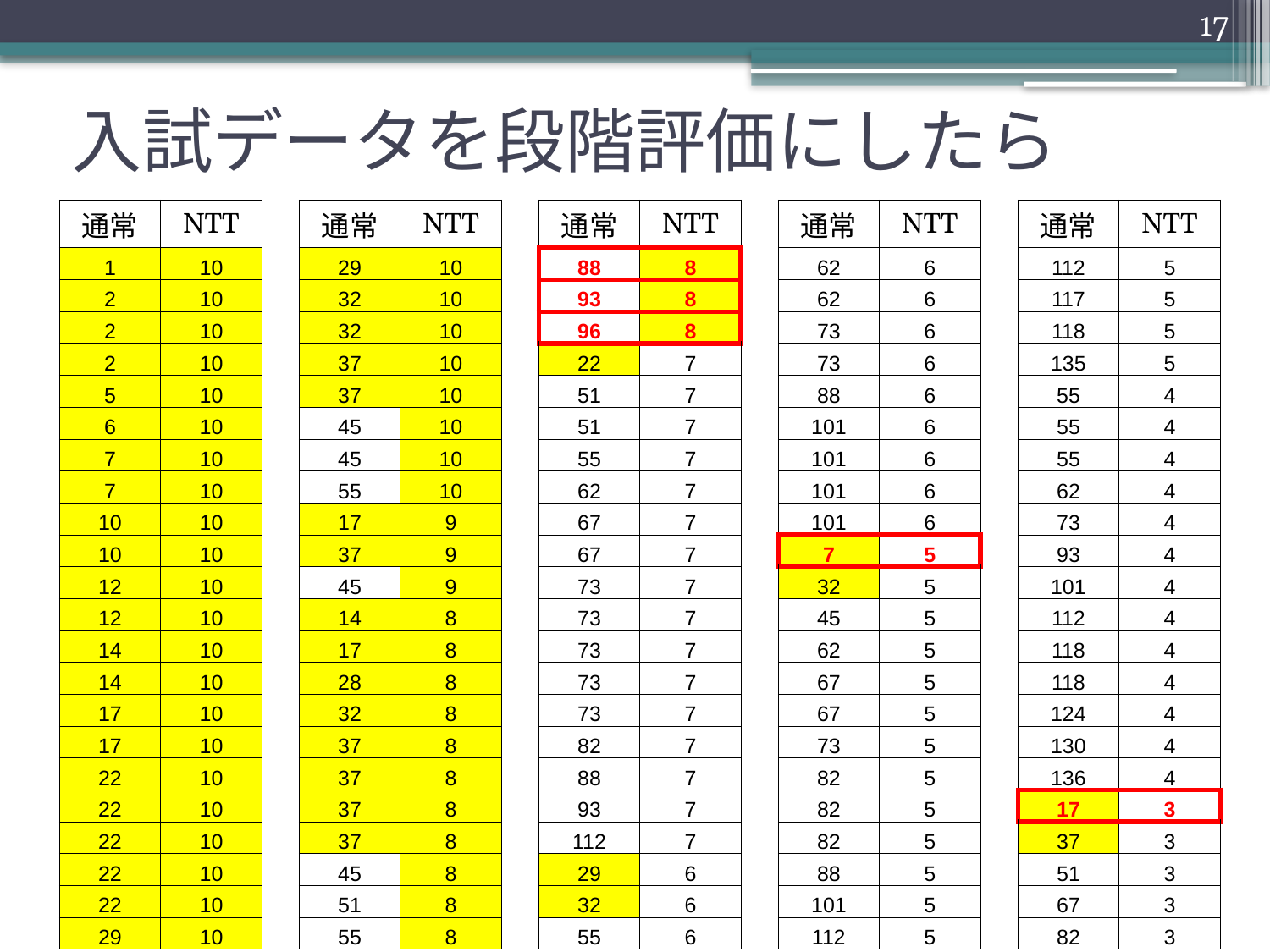

17
# 入試データを段階評価にしたら
| 通常 | NTT |  | 通常 | NTT |  | 通常 | NTT |  | 通常 | NTT |  | 通常 | NTT |
| --- | --- | --- | --- | --- | --- | --- | --- | --- | --- | --- | --- | --- | --- |
| 1 | 10 |  | 29 | 10 |  | 88 | 8 |  | 62 | 6 |  | 112 | 5 |
| 2 | 10 |  | 32 | 10 |  | 93 | 8 |  | 62 | 6 |  | 117 | 5 |
| 2 | 10 |  | 32 | 10 |  | 96 | 8 |  | 73 | 6 |  | 118 | 5 |
| 2 | 10 |  | 37 | 10 |  | 22 | 7 |  | 73 | 6 |  | 135 | 5 |
| 5 | 10 |  | 37 | 10 |  | 51 | 7 |  | 88 | 6 |  | 55 | 4 |
| 6 | 10 |  | 45 | 10 |  | 51 | 7 |  | 101 | 6 |  | 55 | 4 |
| 7 | 10 |  | 45 | 10 |  | 55 | 7 |  | 101 | 6 |  | 55 | 4 |
| 7 | 10 |  | 55 | 10 |  | 62 | 7 |  | 101 | 6 |  | 62 | 4 |
| 10 | 10 |  | 17 | 9 |  | 67 | 7 |  | 101 | 6 |  | 73 | 4 |
| 10 | 10 |  | 37 | 9 |  | 67 | 7 |  | 7 | 5 |  | 93 | 4 |
| 12 | 10 |  | 45 | 9 |  | 73 | 7 |  | 32 | 5 |  | 101 | 4 |
| 12 | 10 |  | 14 | 8 |  | 73 | 7 |  | 45 | 5 |  | 112 | 4 |
| 14 | 10 |  | 17 | 8 |  | 73 | 7 |  | 62 | 5 |  | 118 | 4 |
| 14 | 10 |  | 28 | 8 |  | 73 | 7 |  | 67 | 5 |  | 118 | 4 |
| 17 | 10 |  | 32 | 8 |  | 73 | 7 |  | 67 | 5 |  | 124 | 4 |
| 17 | 10 |  | 37 | 8 |  | 82 | 7 |  | 73 | 5 |  | 130 | 4 |
| 22 | 10 |  | 37 | 8 |  | 88 | 7 |  | 82 | 5 |  | 136 | 4 |
| 22 | 10 |  | 37 | 8 |  | 93 | 7 |  | 82 | 5 |  | 17 | 3 |
| 22 | 10 |  | 37 | 8 |  | 112 | 7 |  | 82 | 5 |  | 37 | 3 |
| 22 | 10 |  | 45 | 8 |  | 29 | 6 |  | 88 | 5 |  | 51 | 3 |
| 22 | 10 |  | 51 | 8 |  | 32 | 6 |  | 101 | 5 |  | 67 | 3 |
| 29 | 10 |  | 55 | 8 |  | 55 | 6 |  | 112 | 5 |  | 82 | 3 |